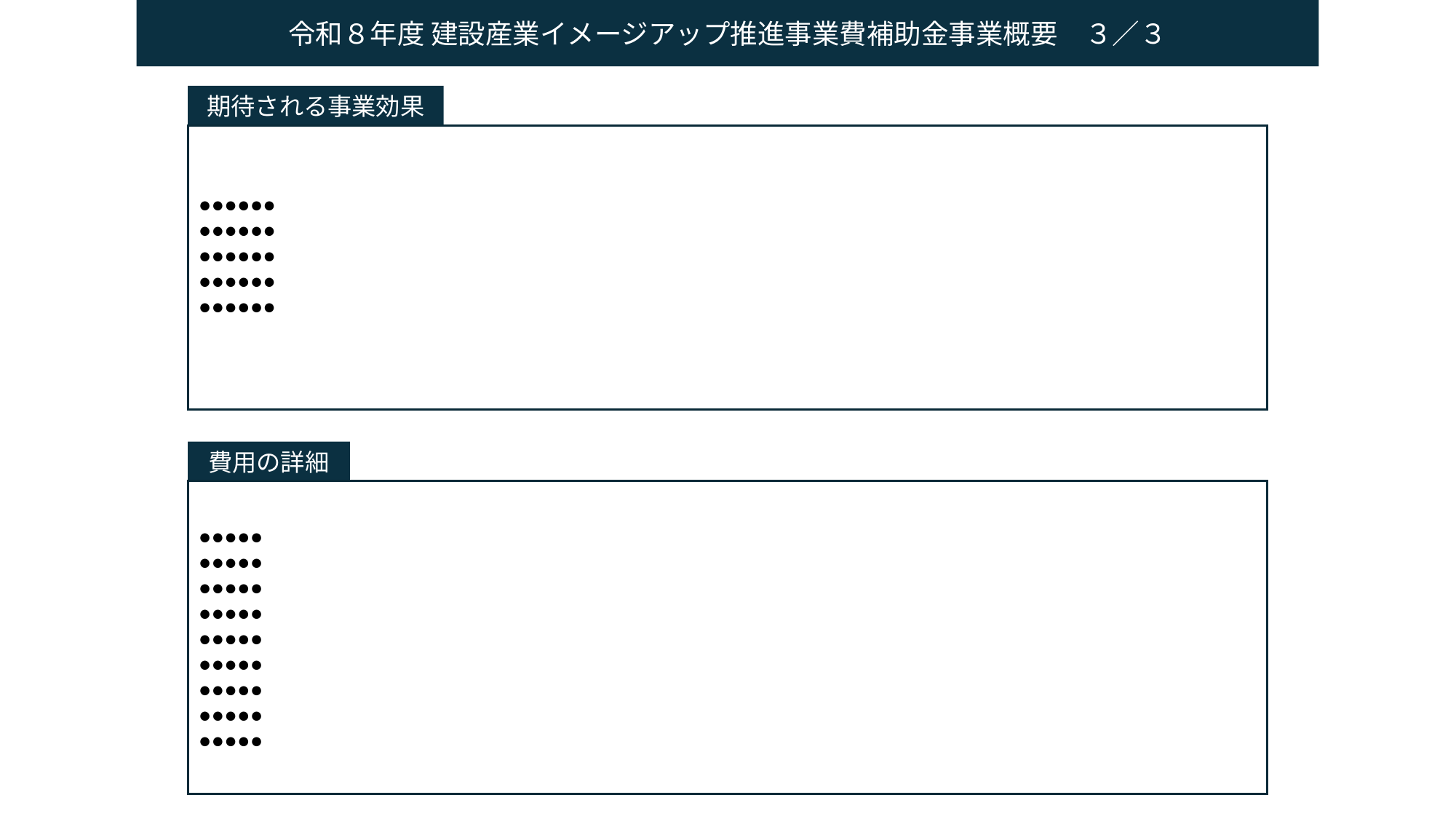

令和８年度 建設産業イメージアップ推進事業費補助金事業概要　３／３
期待される事業効果
●●●●●●
●●●●●●
●●●●●●
●●●●●●
●●●●●●

費用の詳細
●●●●●
●●●●●
●●●●●
●●●●●
●●●●●
●●●●●
●●●●●
●●●●●
●●●●●